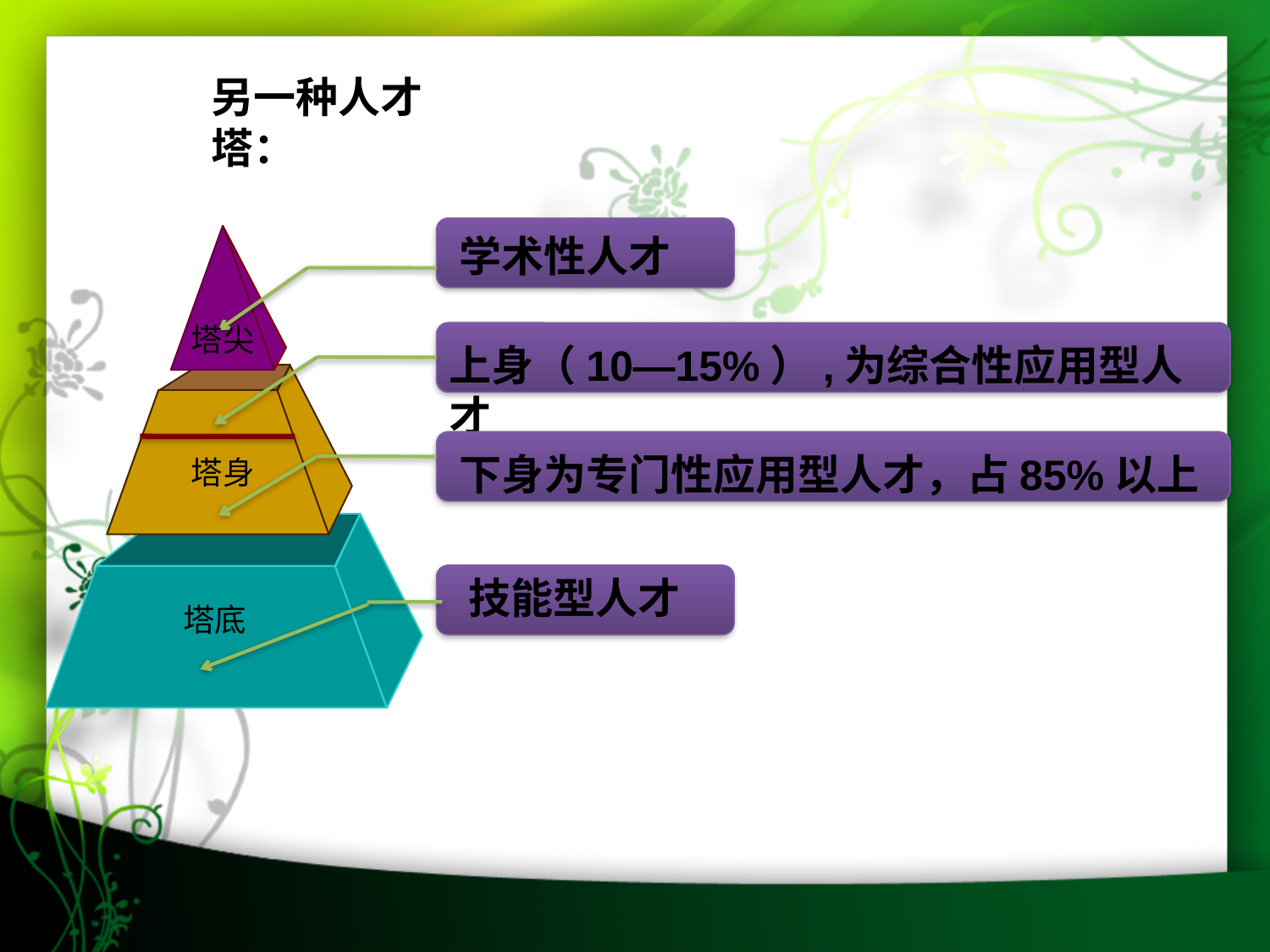

另一种人才塔：

学术性人才

塔尖

上身（10—15%）,为综合性应用型人才

下身为专门性应用型人才，占85%以上
塔身

技能型人才

  塔底